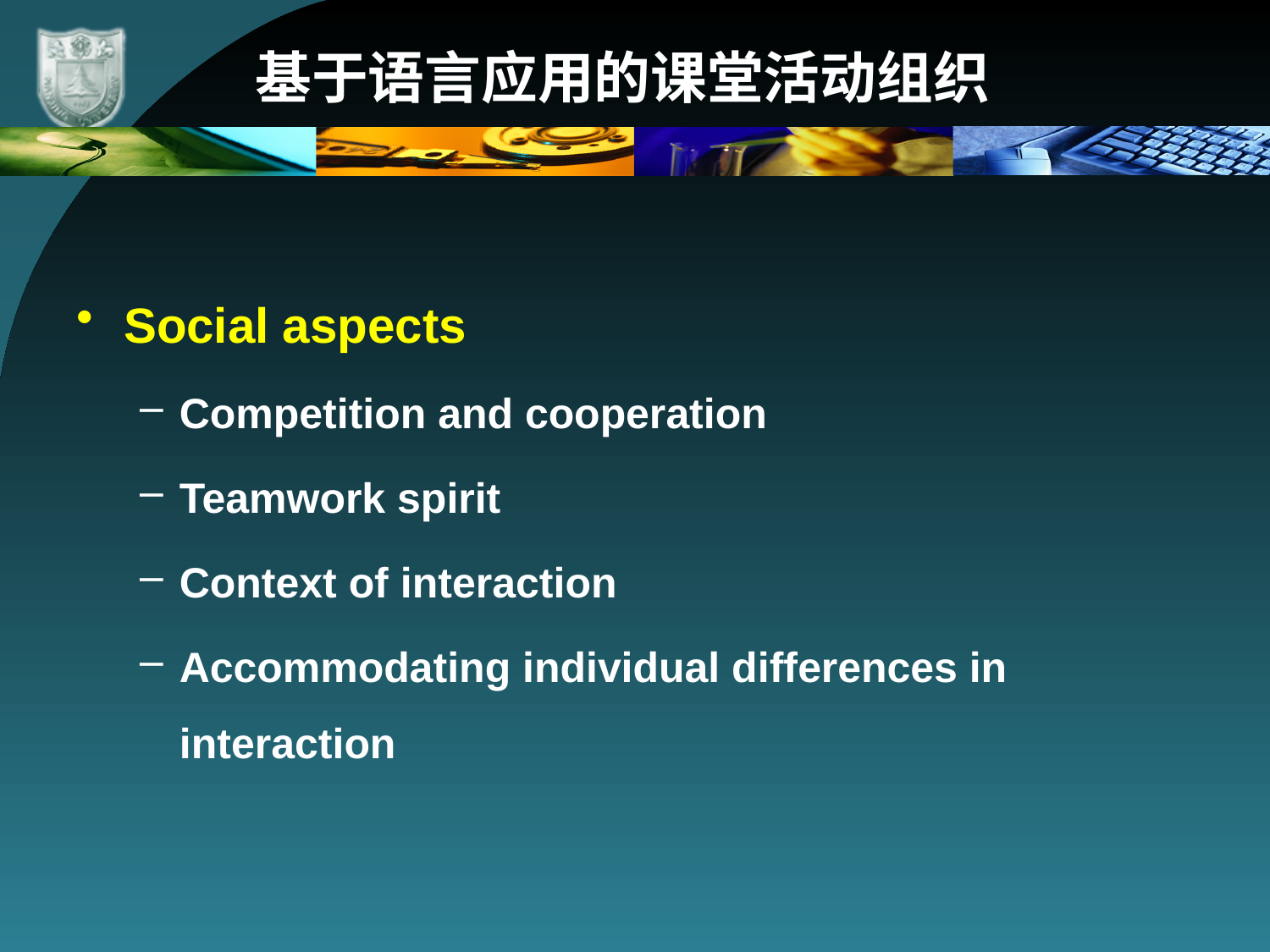

# 基于语言应用的课堂活动组织
Social aspects
Competition and cooperation
Teamwork spirit
Context of interaction
Accommodating individual differences in interaction